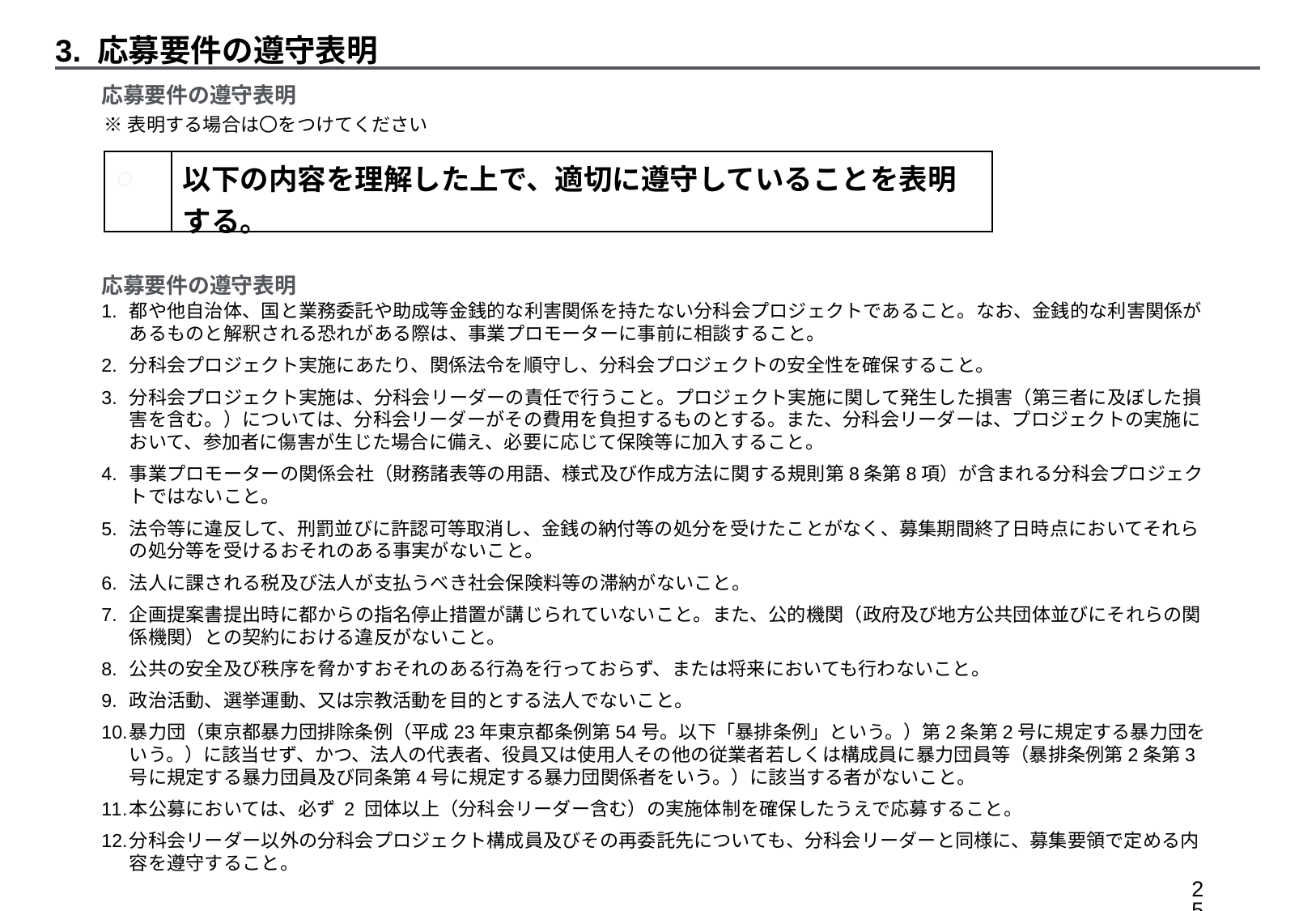

3. 応募要件の遵守表明
応募要件の遵守表明
※表明する場合は〇をつけてください

|  | 以下の内容を理解した上で、適切に遵守していることを表明する。 |
| --- | --- |
○
応募要件の遵守表明
都や他自治体、国と業務委託や助成等金銭的な利害関係を持たない分科会プロジェクトであること。なお、金銭的な利害関係があるものと解釈される恐れがある際は、事業プロモーターに事前に相談すること。
分科会プロジェクト実施にあたり、関係法令を順守し、分科会プロジェクトの安全性を確保すること。
分科会プロジェクト実施は、分科会リーダーの責任で行うこと。プロジェクト実施に関して発生した損害（第三者に及ぼした損害を含む。）については、分科会リーダーがその費用を負担するものとする。また、分科会リーダーは、プロジェクトの実施において、参加者に傷害が生じた場合に備え、必要に応じて保険等に加入すること。
事業プロモーターの関係会社（財務諸表等の用語、様式及び作成方法に関する規則第8条第8項）が含まれる分科会プロジェクトではないこと。
法令等に違反して、刑罰並びに許認可等取消し、金銭の納付等の処分を受けたことがなく、募集期間終了日時点においてそれらの処分等を受けるおそれのある事実がないこと。
法人に課される税及び法人が支払うべき社会保険料等の滞納がないこと。
企画提案書提出時に都からの指名停止措置が講じられていないこと。また、公的機関（政府及び地方公共団体並びにそれらの関係機関）との契約における違反がないこと。
公共の安全及び秩序を脅かすおそれのある行為を行っておらず、または将来においても行わないこと。
政治活動、選挙運動、又は宗教活動を目的とする法人でないこと。
暴力団（東京都暴力団排除条例（平成23年東京都条例第54号。以下「暴排条例」という。）第2条第2号に規定する暴力団をいう。）に該当せず、かつ、法人の代表者、役員又は使用人その他の従業者若しくは構成員に暴力団員等（暴排条例第2条第3号に規定する暴力団員及び同条第4号に規定する暴力団関係者をいう。）に該当する者がないこと。
本公募においては、必ず 2 団体以上（分科会リーダー含む）の実施体制を確保したうえで応募すること。
分科会リーダー以外の分科会プロジェクト構成員及びその再委託先についても、分科会リーダーと同様に、募集要領で定める内容を遵守すること。

25